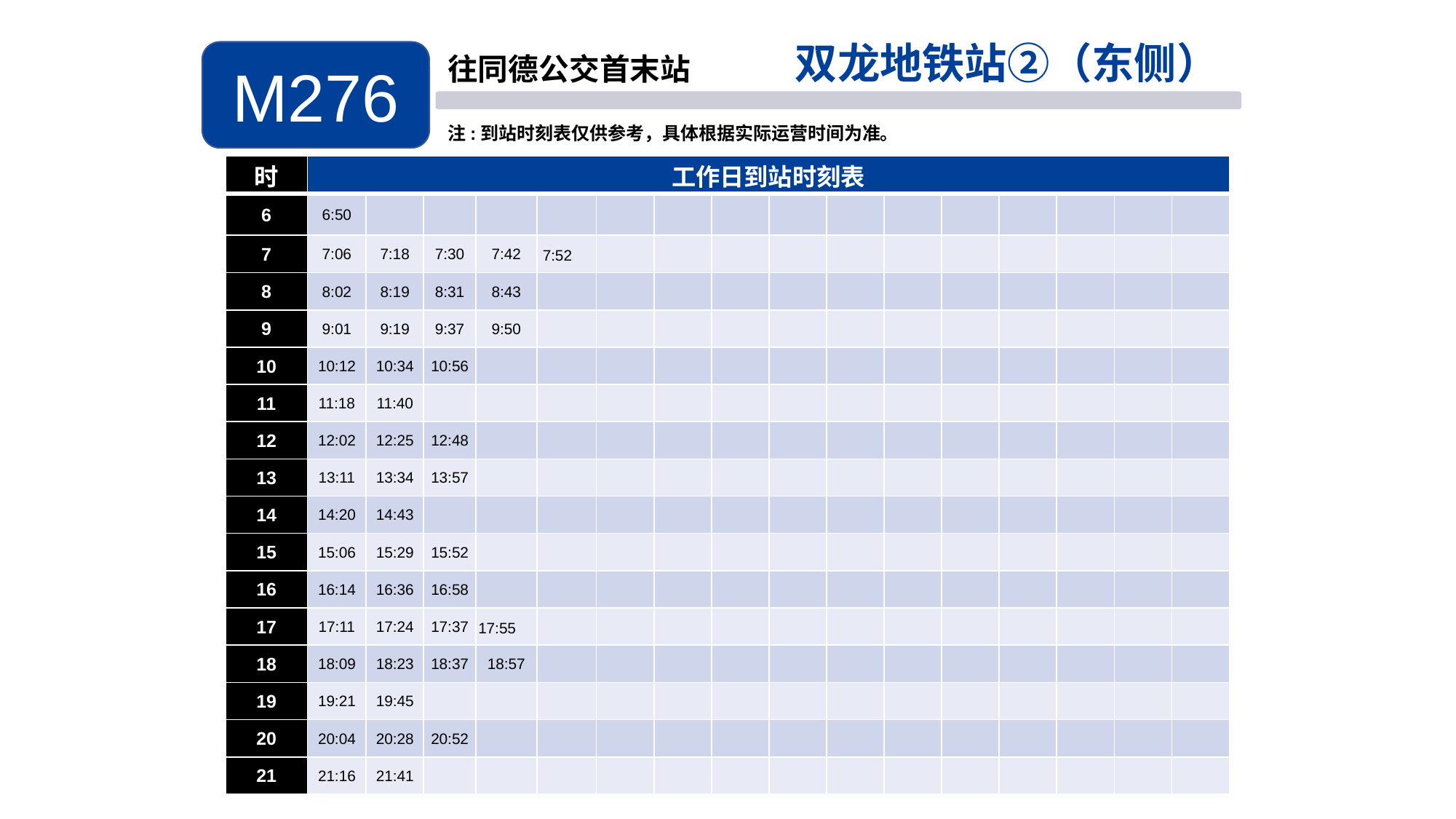

双龙地铁站②（东侧）
M276
往同德公交首末站

注:到站时刻表仅供参考，具体根据实际运营时间为准。
| 时 | 工作日到站时刻表 |  |  |  |  |  |  |  |  |  |  |  |  |  |  |  |
| --- | --- | --- | --- | --- | --- | --- | --- | --- | --- | --- | --- | --- | --- | --- | --- | --- |
| 6 | 6:50 |  |  |  |  |  |  |  |  |  |  |  |  |  |  |  |
| 7 | 7:06 | 7:18 | 7:30 | 7:42 | 7:52 |  |  |  |  |  |  |  |  |  |  |  |
| 8 | 8:02 | 8:19 | 8:31 | 8:43 |  |  |  |  |  |  |  |  |  |  |  |  |
| 9 | 9:01 | 9:19 | 9:37 | 9:50 |  |  |  |  |  |  |  |  |  |  |  |  |
| 10 | 10:12 | 10:34 | 10:56 |  |  |  |  |  |  |  |  |  |  |  |  |  |
| 11 | 11:18 | 11:40 |  |  |  |  |  |  |  |  |  |  |  |  |  |  |
| 12 | 12:02 | 12:25 | 12:48 |  |  |  |  |  |  |  |  |  |  |  |  |  |
| 13 | 13:11 | 13:34 | 13:57 |  |  |  |  |  |  |  |  |  |  |  |  |  |
| 14 | 14:20 | 14:43 |  |  |  |  |  |  |  |  |  |  |  |  |  |  |
| 15 | 15:06 | 15:29 | 15:52 |  |  |  |  |  |  |  |  |  |  |  |  |  |
| 16 | 16:14 | 16:36 | 16:58 |  |  |  |  |  |  |  |  |  |  |  |  |  |
| 17 | 17:11 | 17:24 | 17:37 | 17:55 |  |  |  |  |  |  |  |  |  |  |  |  |
| 18 | 18:09 | 18:23 | 18:37 | 18:57 |  |  |  |  |  |  |  |  |  |  |  |  |
| 19 | 19:21 | 19:45 |  |  |  |  |  |  |  |  |  |  |  |  |  |  |
| 20 | 20:04 | 20:28 | 20:52 |  |  |  |  |  |  |  |  |  |  |  |  |  |
| 21 | 21:16 | 21:41 |  |  |  |  |  |  |  |  |  |  |  |  |  |  |